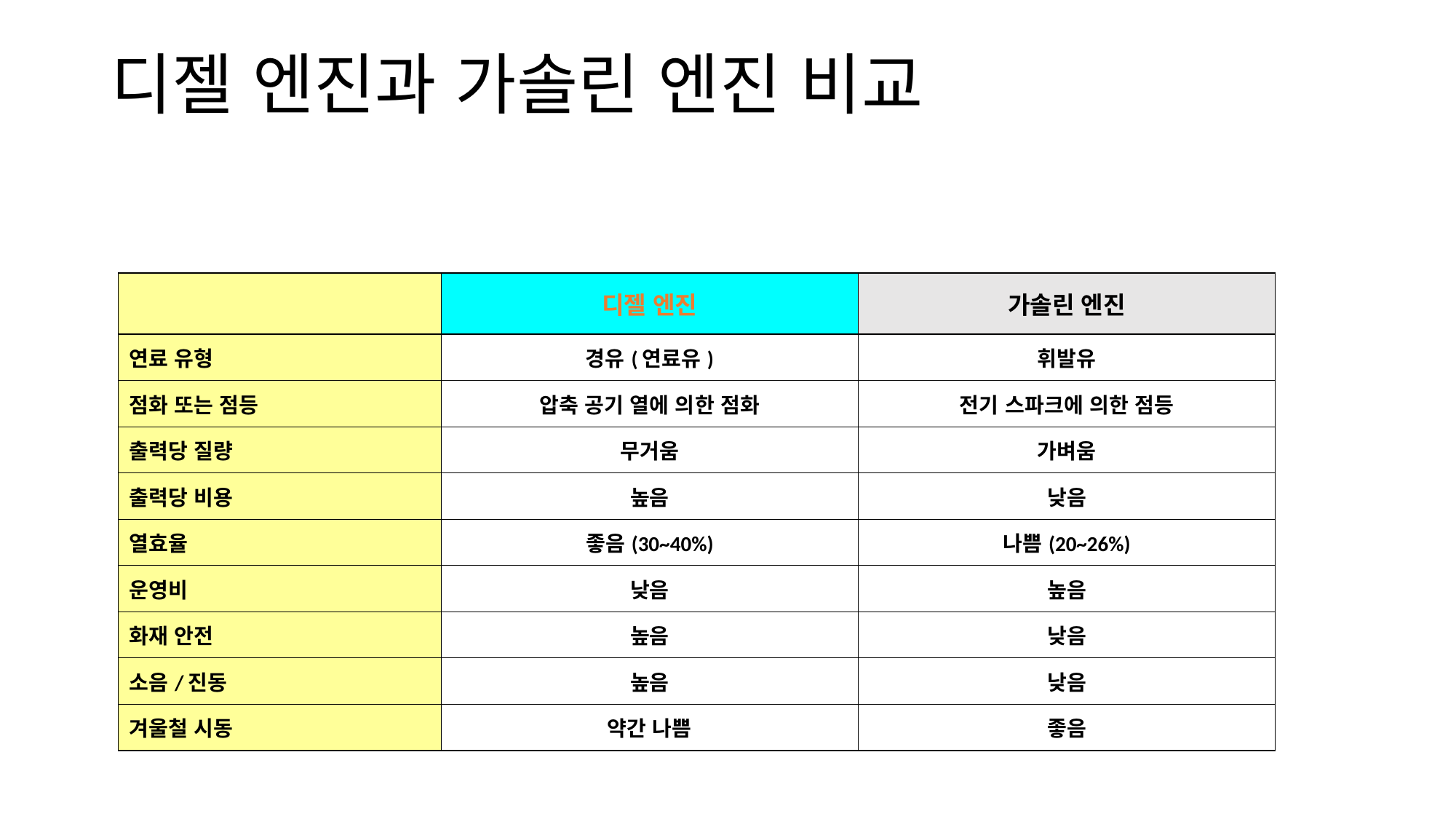

# 디젤 엔진과 가솔린 엔진 비교
|  | 디젤 엔진 | 가솔린 엔진 |
| --- | --- | --- |
| 연료 유형 | 경유(연료유) | 휘발유 |
| 점화 또는 점등 | 압축 공기 열에 의한 점화 | 전기 스파크에 의한 점등 |
| 출력당 질량 | 무거움 | 가벼움 |
| 출력당 비용 | 높음 | 낮음 |
| 열효율 | 좋음(30~40%) | 나쁨(20~26%) |
| 운영비 | 낮음 | 높음 |
| 화재 안전 | 높음 | 낮음 |
| 소음/진동 | 높음 | 낮음 |
| 겨울철 시동 | 약간 나쁨 | 좋음 |